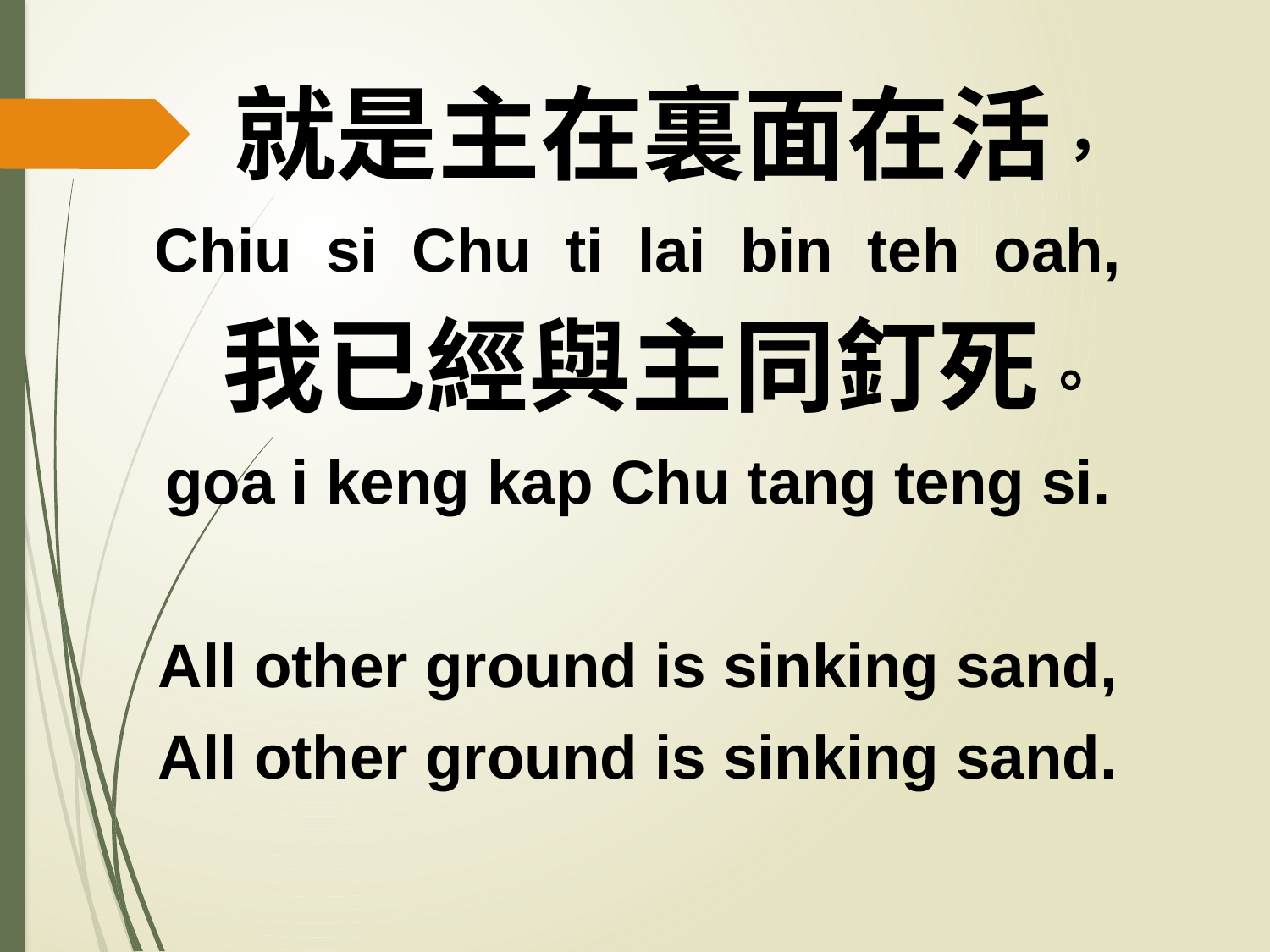

就是主在裏面在活，
Chiu  si  Chu  ti  lai  bin  teh  oah,
 我已經與主同釘死。
goa i keng kap Chu tang teng si.

All other ground is sinking sand,
All other ground is sinking sand.